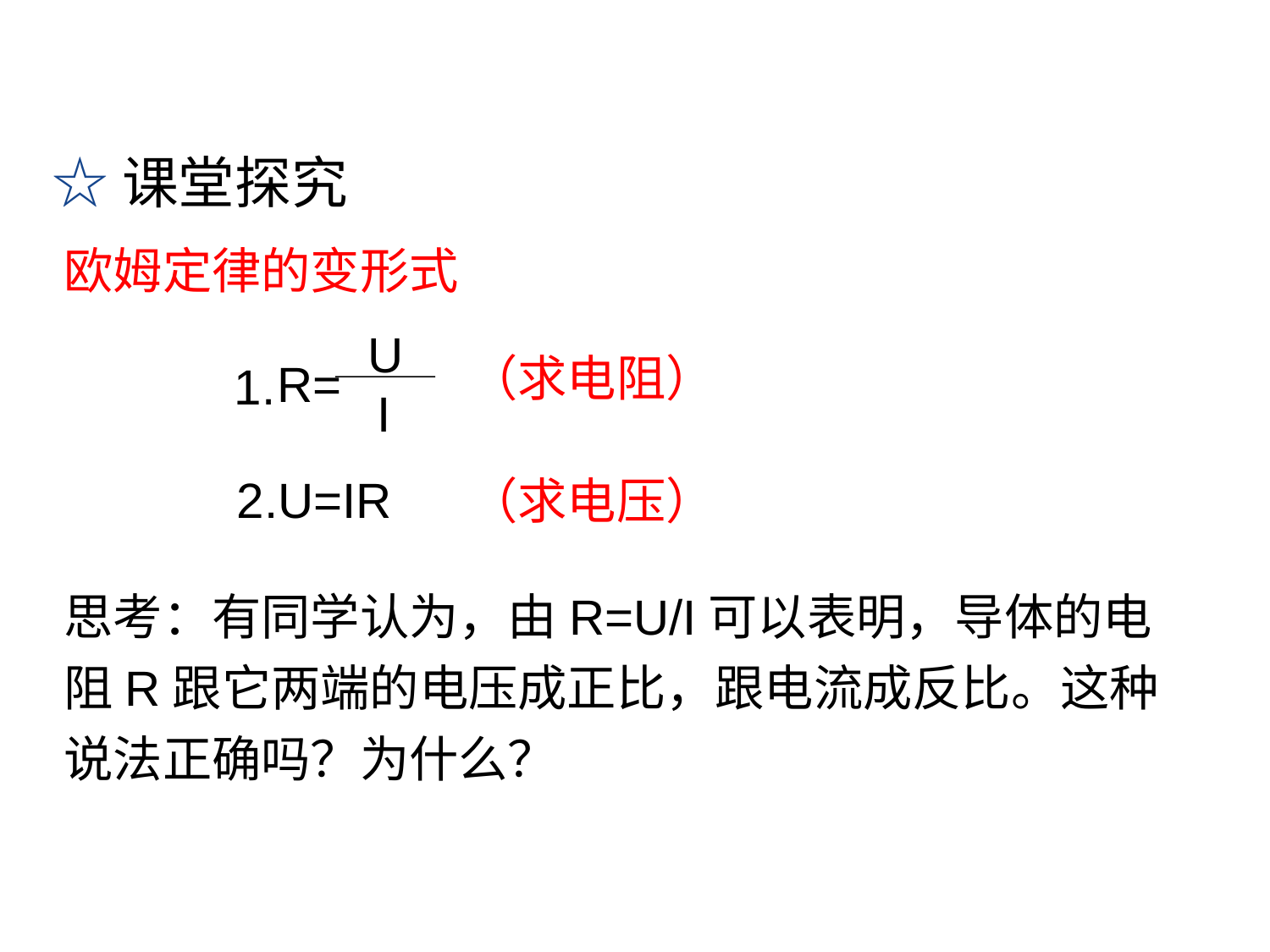

☆课堂探究
欧姆定律的变形式
U

（求电阻）
1.

I
R=
2.U=IR
（求电压）
思考：有同学认为，由R=U/I可以表明，导体的电阻R跟它两端的电压成正比，跟电流成反比。这种说法正确吗？为什么？